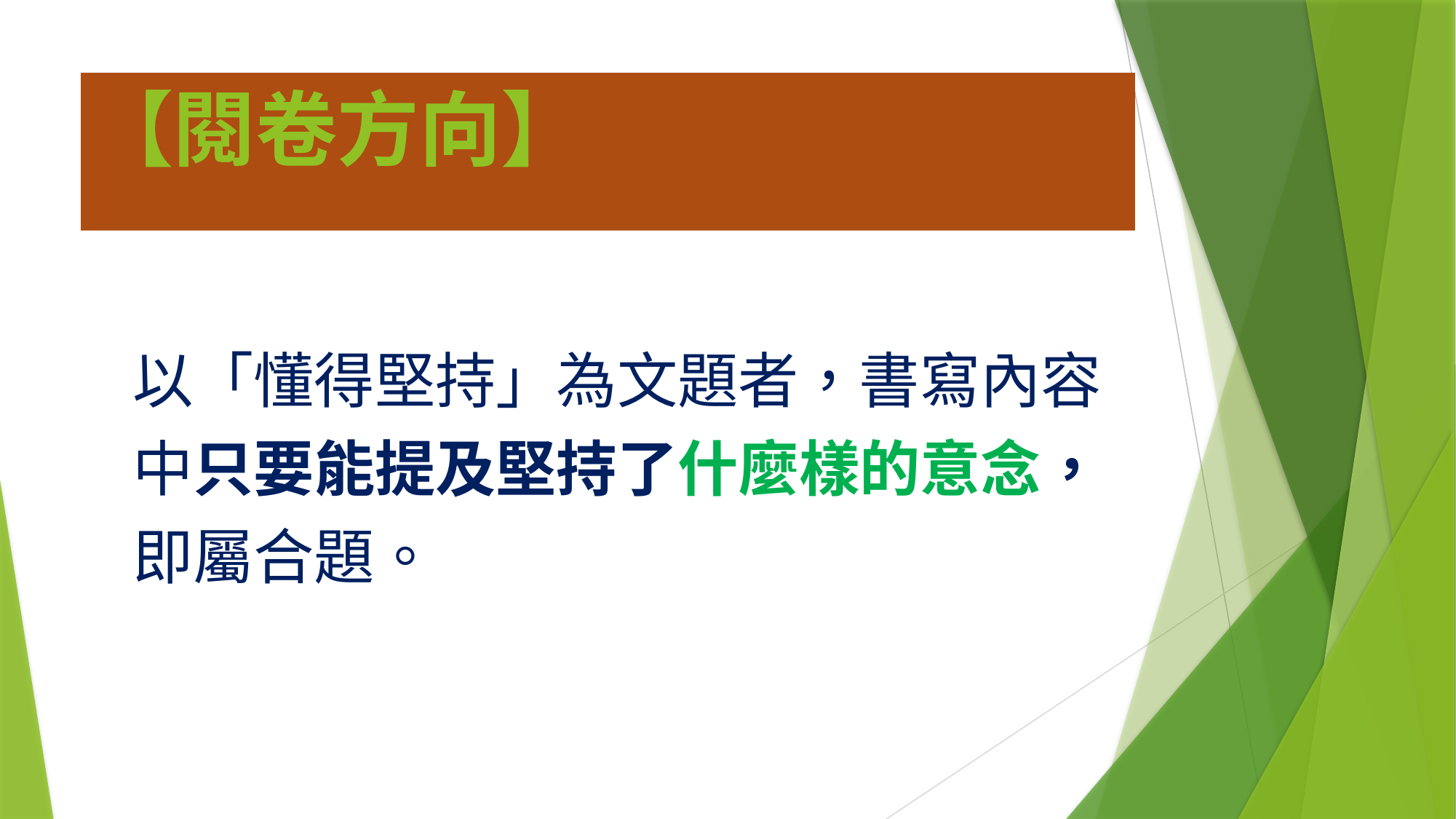

# 【閱卷方向】

以「懂得堅持」為文題者，書寫內容
中只要能提及堅持了什麼樣的意念，
即屬合題。